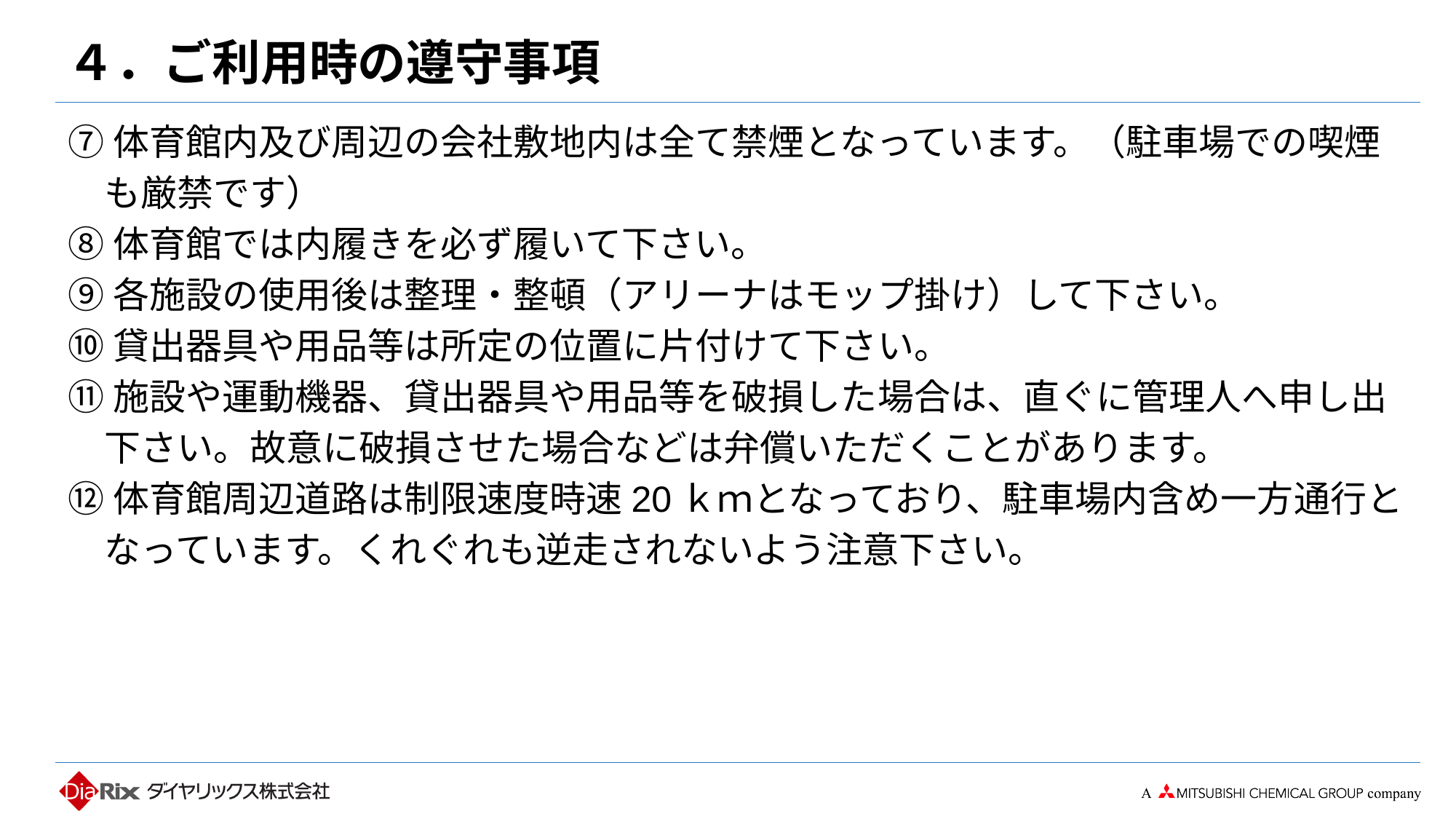

# ４．ご利用時の遵守事項
⑦体育館内及び周辺の会社敷地内は全て禁煙となっています。（駐車場での喫煙
　も厳禁です）
⑧体育館では内履きを必ず履いて下さい。
⑨各施設の使用後は整理・整頓（アリーナはモップ掛け）して下さい。
⑩貸出器具や用品等は所定の位置に片付けて下さい。
⑪施設や運動機器、貸出器具や用品等を破損した場合は、直ぐに管理人へ申し出
　下さい。故意に破損させた場合などは弁償いただくことがあります。
⑫体育館周辺道路は制限速度時速20ｋｍとなっており、駐車場内含め一方通行と
　なっています。くれぐれも逆走されないよう注意下さい。